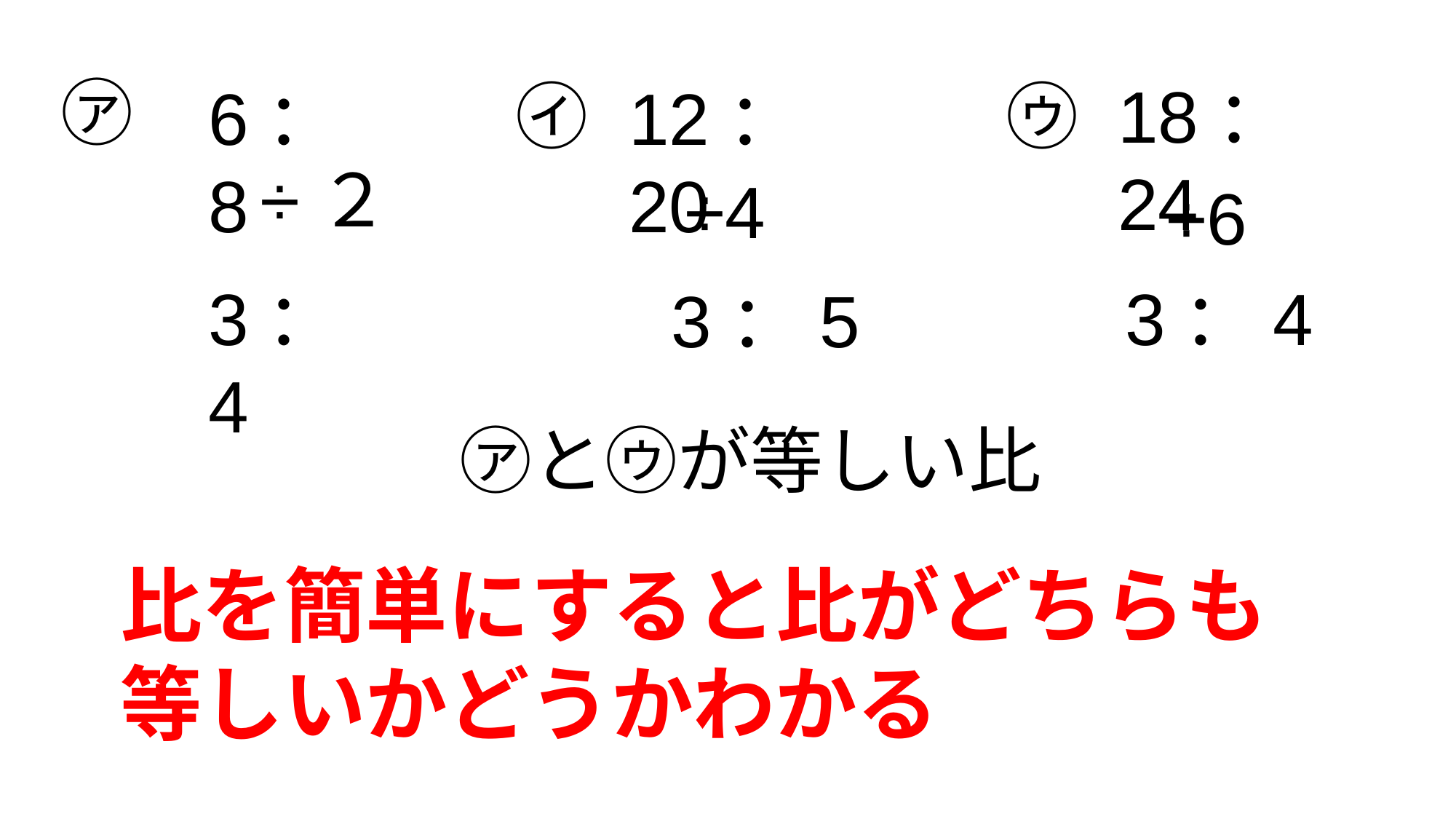

㋐
㋑
㋒
18：24
6：8
12：20
÷２
÷4
÷6
3：4
3：4
3：5
㋐と㋒が等しい比
比を簡単にすると比がどちらも等しいかどうかわかる